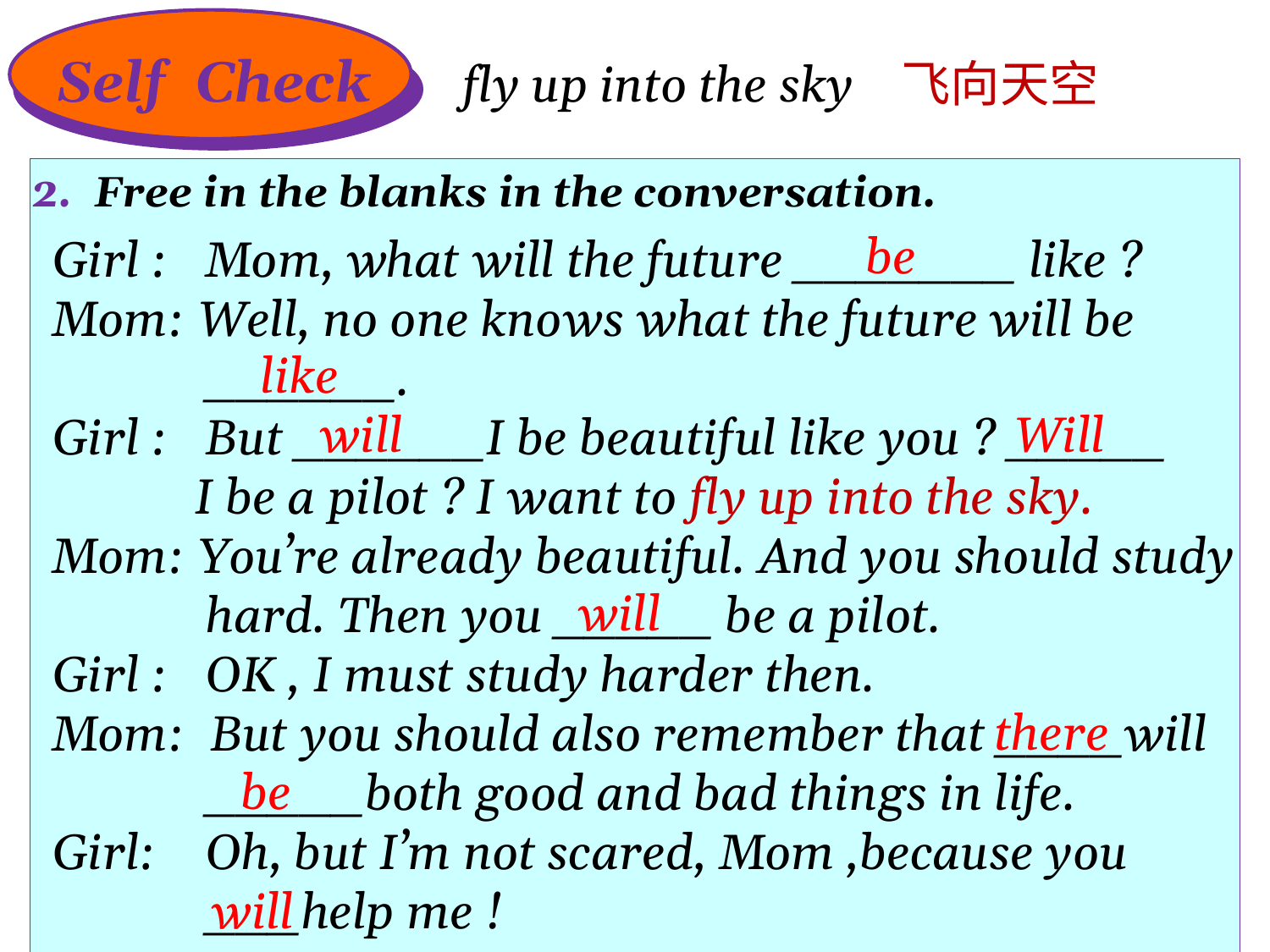

Self  Check
 fly up into the sky   飞向天空
2.  Free in the blanks in the conversation.

be
Girl :   Mom, what will the future _______ like ?
Mom: Well, no one knows what the future will be
             ______.
Girl :   But ______I be beautiful like you ? _____
            I be a pilot ? I want to fly up into the sky.
Mom: You’re already beautiful. And you should study
             hard. Then you _____ be a pilot.
Girl :   OK , I must study harder then.
Mom:  But you should also remember that ____will
             _____both good and bad things in life.
Girl:    Oh, but I’m not scared, Mom ,because you
             ___help me !
like
will
Will
will
there
be
will